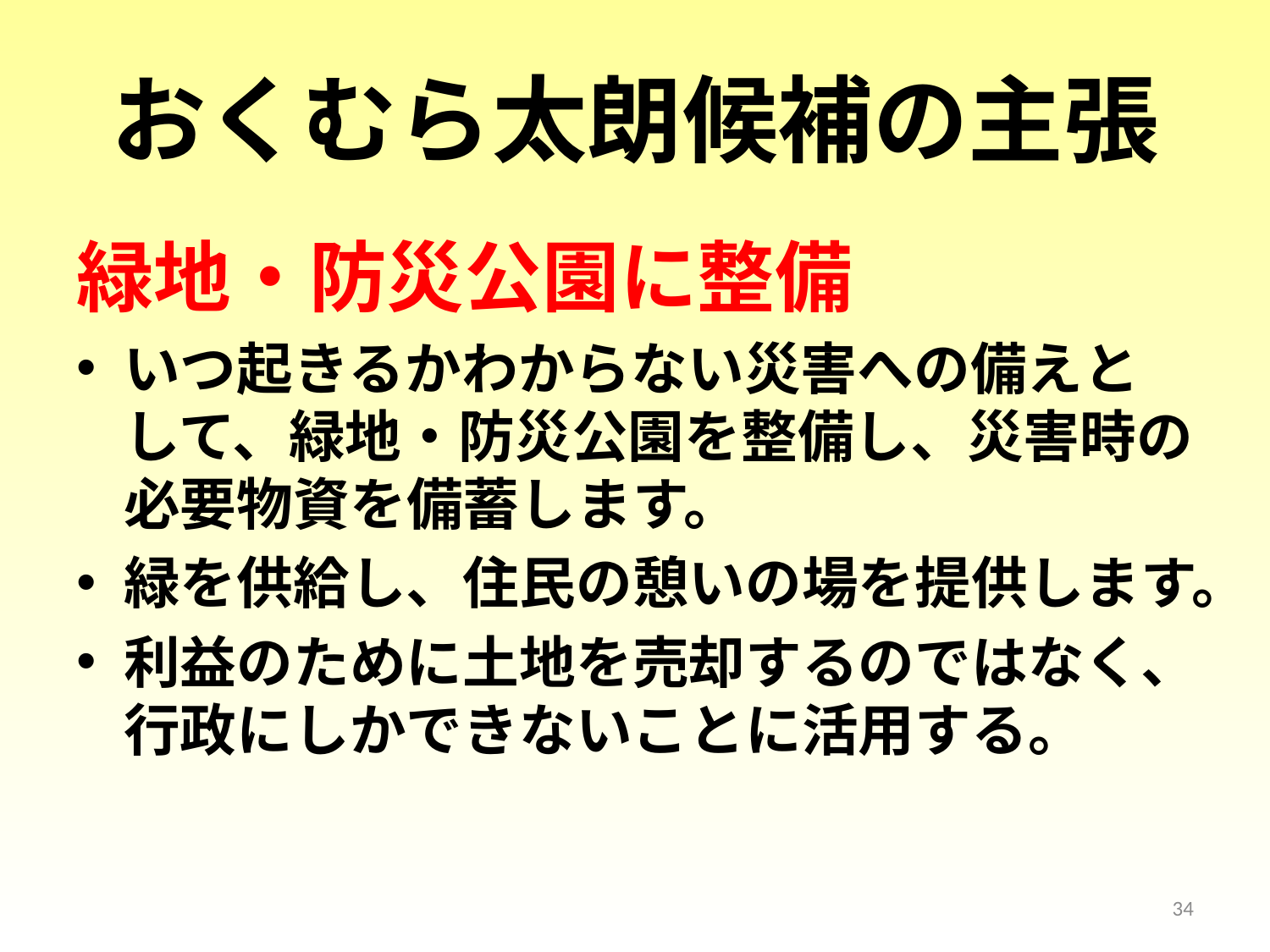

# おくむら太朗候補の主張
緑地・防災公園に整備
いつ起きるかわからない災害への備えとして、緑地・防災公園を整備し、災害時の必要物資を備蓄します。
緑を供給し、住民の憩いの場を提供します。
利益のために土地を売却するのではなく、行政にしかできないことに活用する。

34